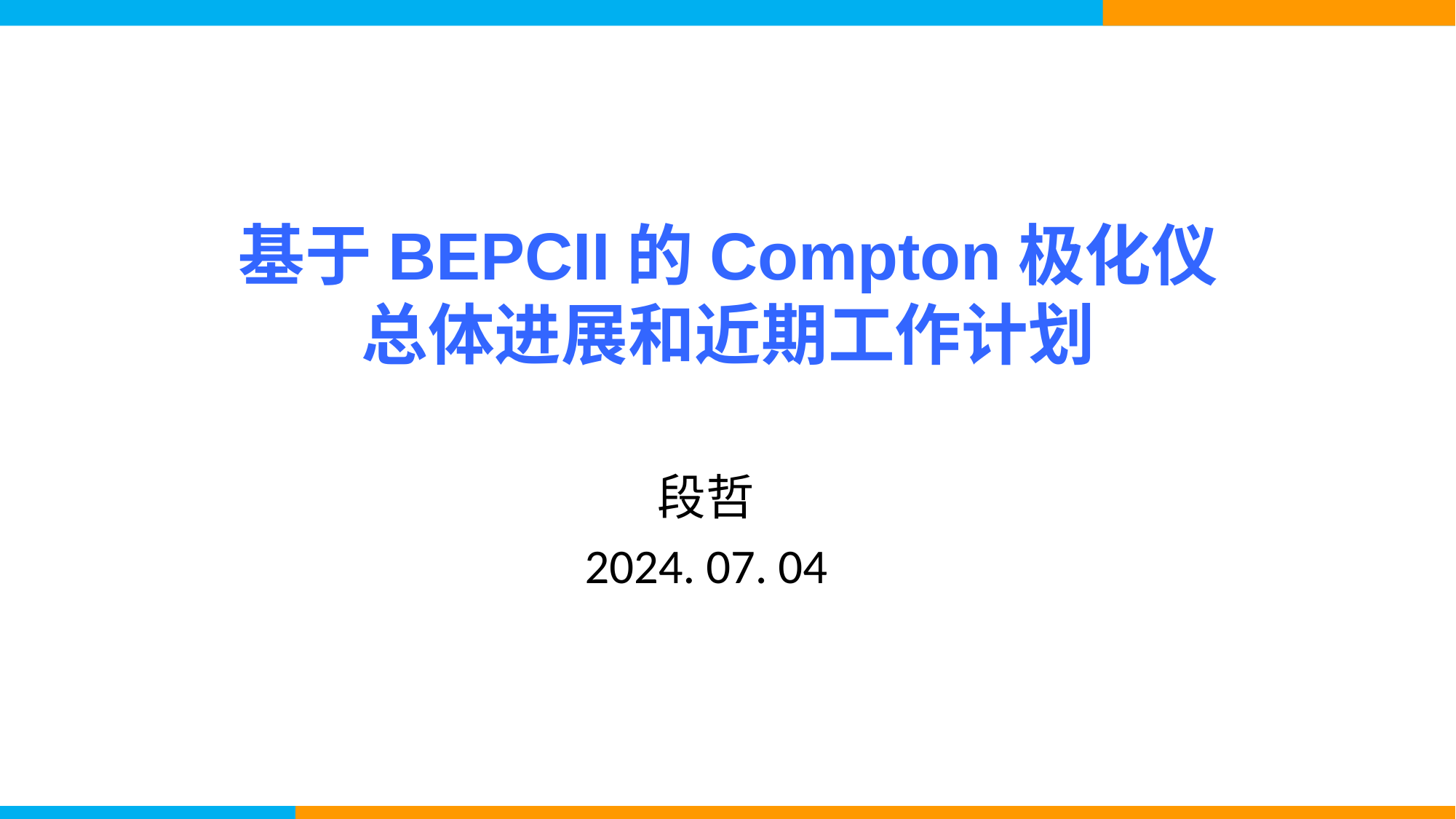

# 基于BEPCII的Compton极化仪 总体进展和近期工作计划
段哲
2024. 07. 04